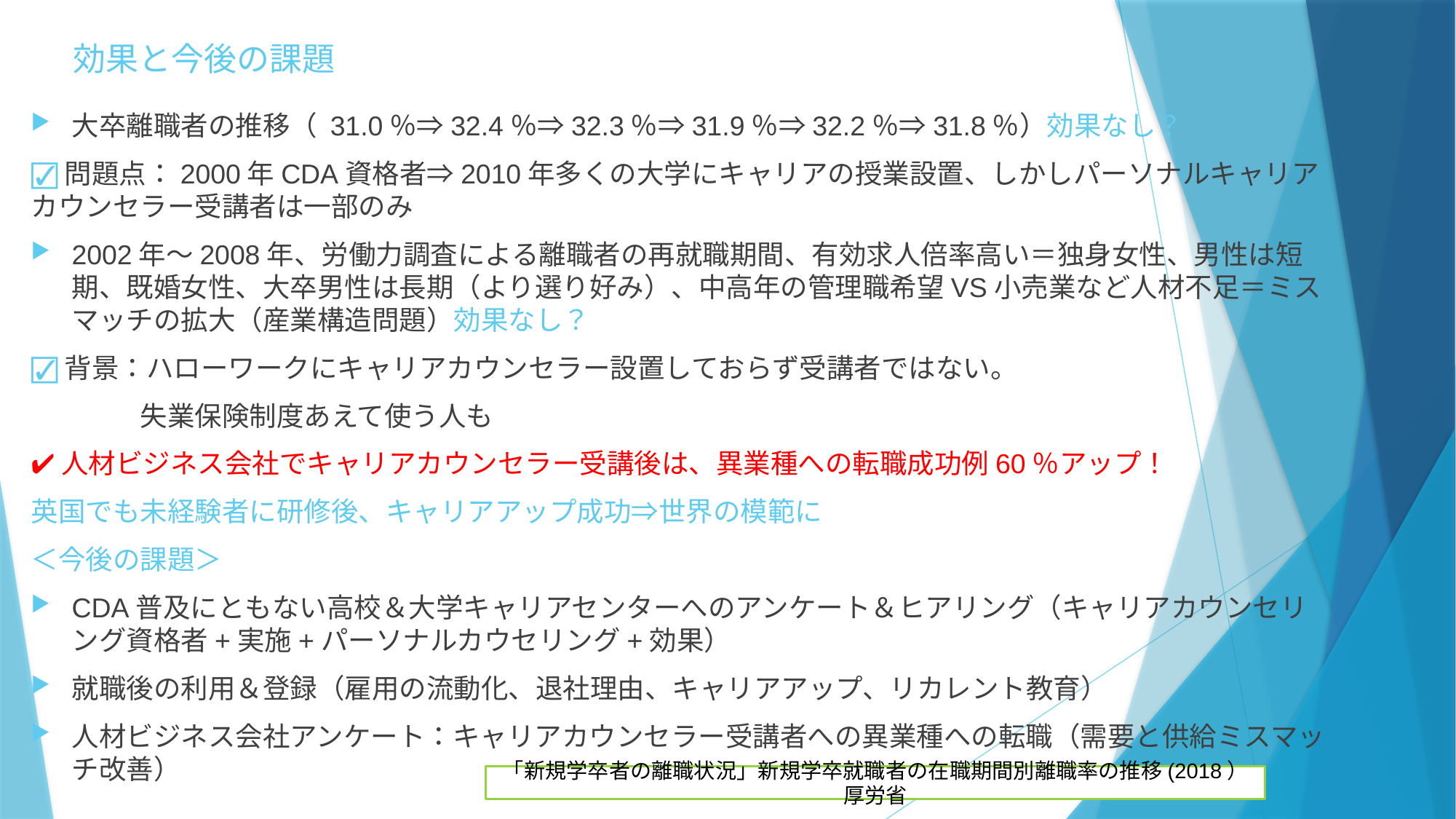

# 効果と今後の課題
大卒離職者の推移（ 31.0％⇒32.4％⇒32.3％⇒31.9％⇒32.2％⇒31.8％）効果なし？
☑問題点：2000年CDA資格者⇒2010年多くの大学にキャリアの授業設置、しかしパーソナルキャリアカウンセラー受講者は一部のみ
2002年～2008年、労働力調査による離職者の再就職期間、有効求人倍率高い＝独身女性、男性は短期、既婚女性、大卒男性は長期（より選り好み）、中高年の管理職希望VS小売業など人材不足＝ミスマッチの拡大（産業構造問題）効果なし？
☑背景：ハローワークにキャリアカウンセラー設置しておらず受講者ではない。
　　　　失業保険制度あえて使う人も
✔人材ビジネス会社でキャリアカウンセラー受講後は、異業種への転職成功例60％アップ！
英国でも未経験者に研修後、キャリアアップ成功⇒世界の模範に
＜今後の課題＞
CDA普及にともない高校＆大学キャリアセンターへのアンケート＆ヒアリング（キャリアカウンセリング資格者+実施+パーソナルカウセリング+効果）
就職後の利用＆登録（雇用の流動化、退社理由、キャリアアップ、リカレント教育）
人材ビジネス会社アンケート：キャリアカウンセラー受講者への異業種への転職（需要と供給ミスマッチ改善）

「新規学卒者の離職状況」新規学卒就職者の在職期間別離職率の推移(2018）厚労省